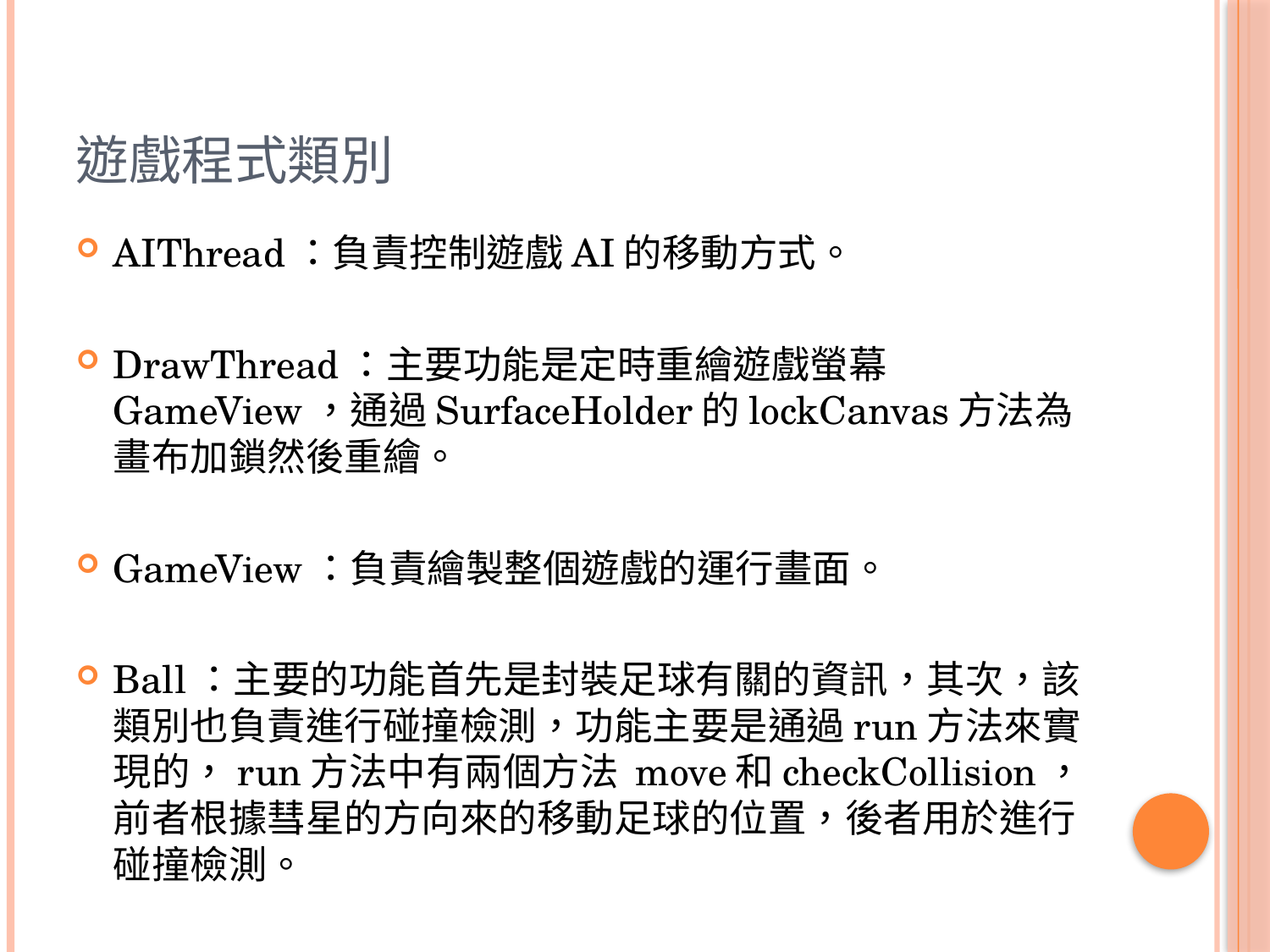

# 遊戲程式類別
AIThread：負責控制遊戲AI的移動方式。

DrawThread：主要功能是定時重繪遊戲螢幕GameView，通過SurfaceHolder的lockCanvas方法為 畫布加鎖然後重繪。

GameView：負責繪製整個遊戲的運行畫面。

Ball：主要的功能首先是封裝足球有關的資訊，其次，該類別也負責進行碰撞檢測，功能主要是通過run方法來實現的，run方法中有兩個方法 move和checkCollision，前者根據彗星的方向來的移動足球的位置，後者用於進行碰撞檢測。